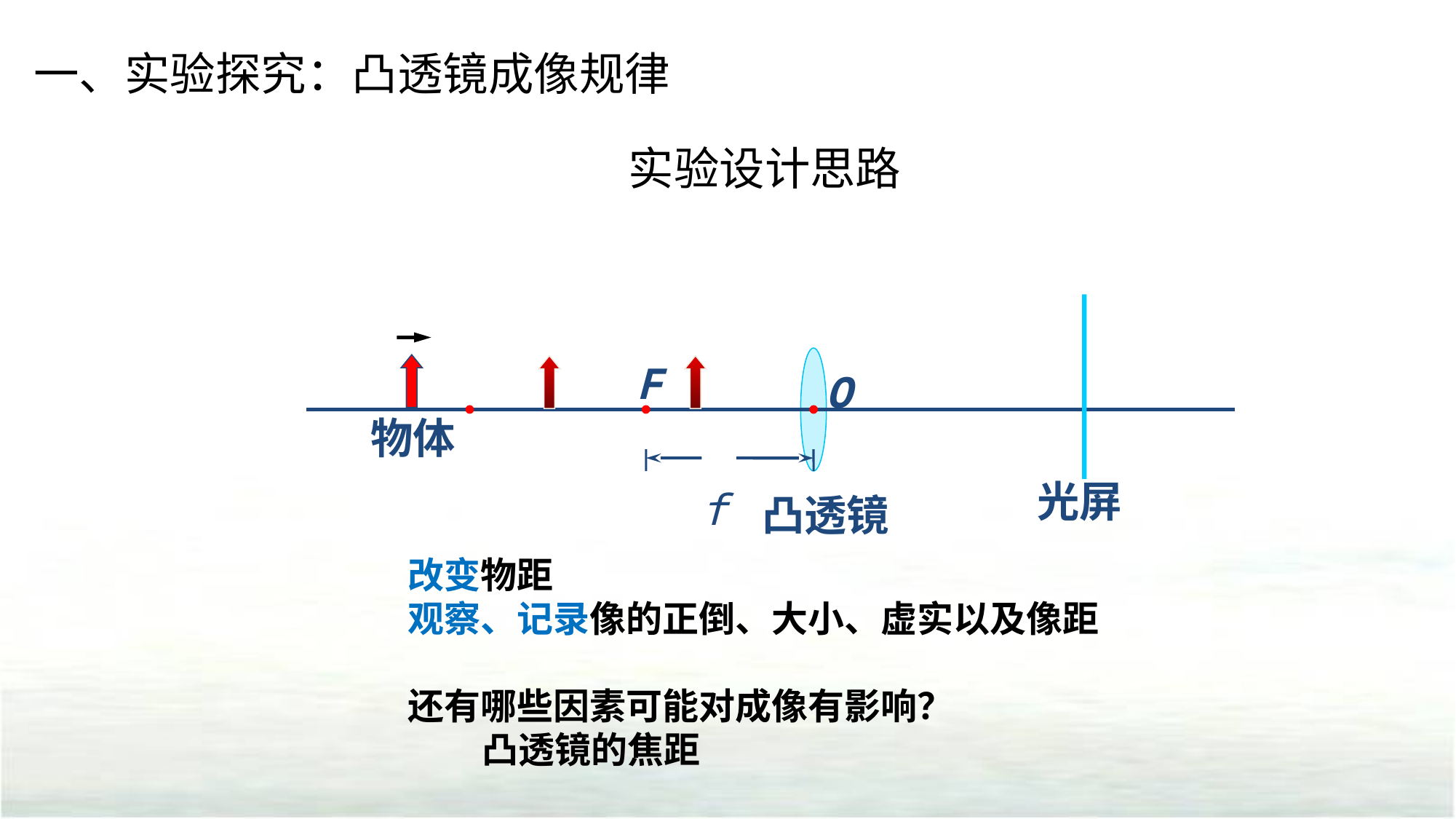

一、实验探究：凸透镜成像规律
实验设计思路

光屏

F
O

 f

凸透镜

物体

改变物距
观察、记录像的正倒、大小、虚实以及像距

还有哪些因素可能对成像有影响？
        凸透镜的焦距